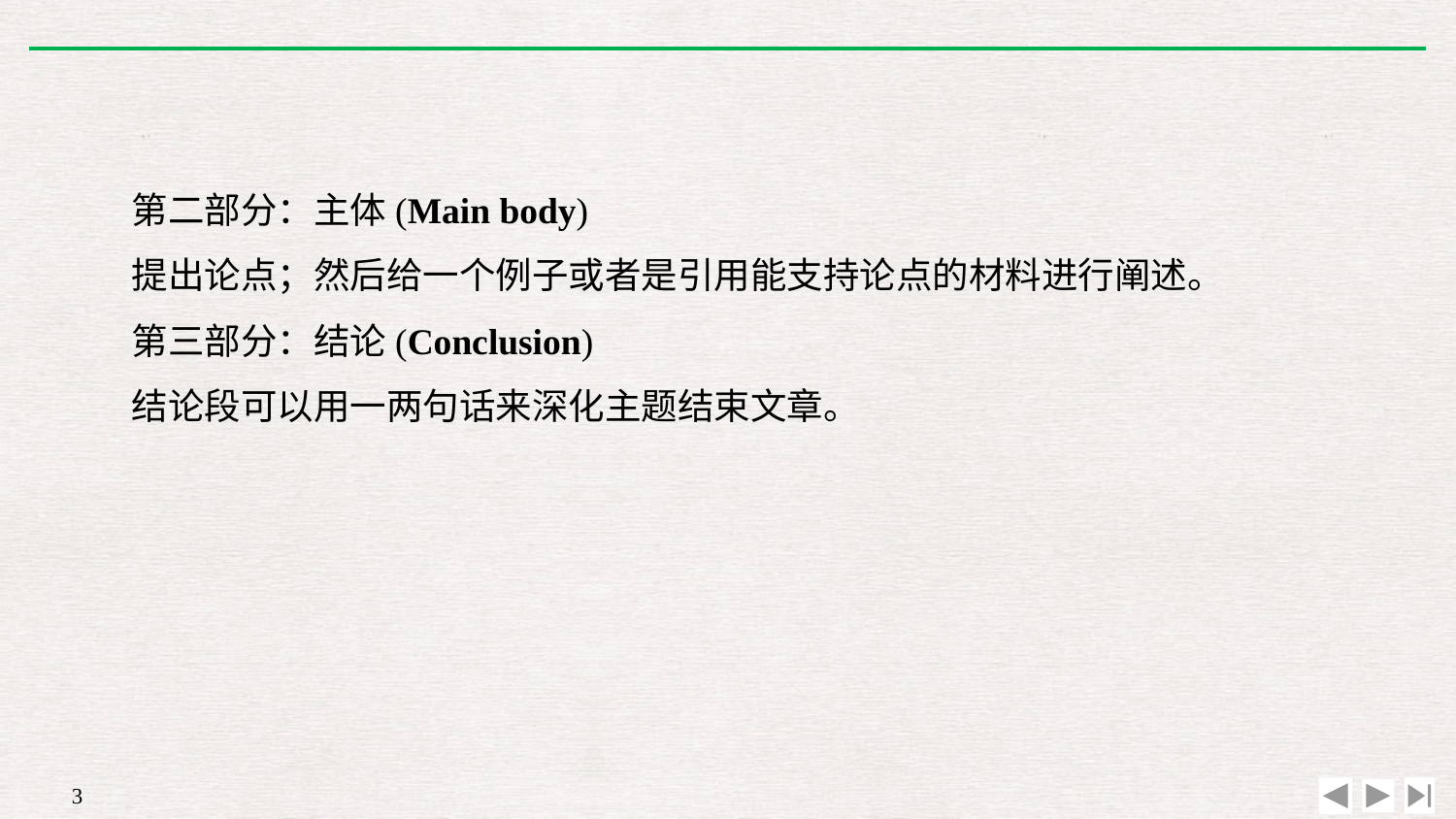

第二部分：主体(Main body)
提出论点；然后给一个例子或者是引用能支持论点的材料进行阐述。
第三部分：结论(Conclusion)
结论段可以用一两句话来深化主题结束文章。